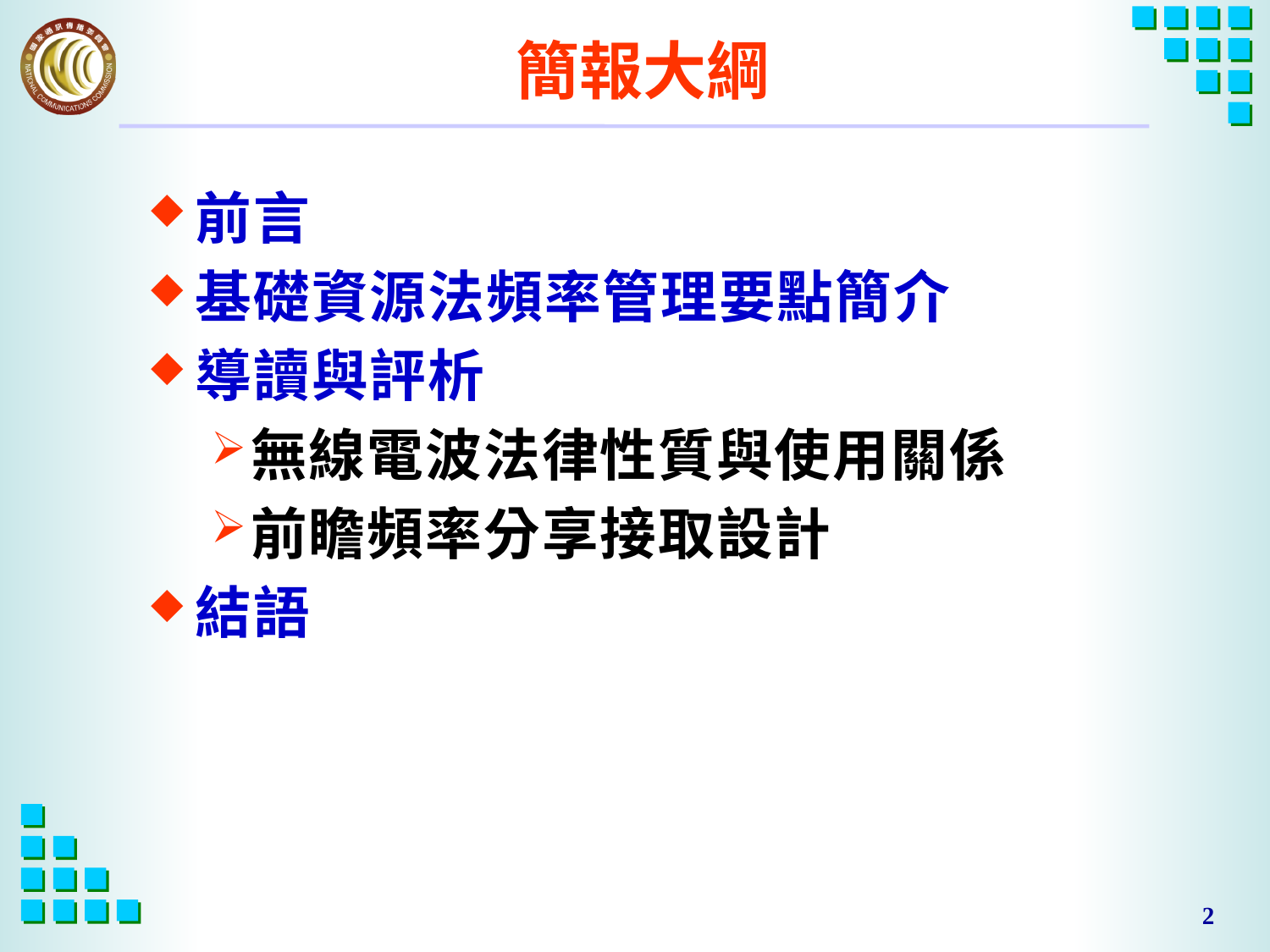

# 簡報大綱
前言
基礎資源法頻率管理要點簡介
導讀與評析
無線電波法律性質與使用關係
前瞻頻率分享接取設計
結語